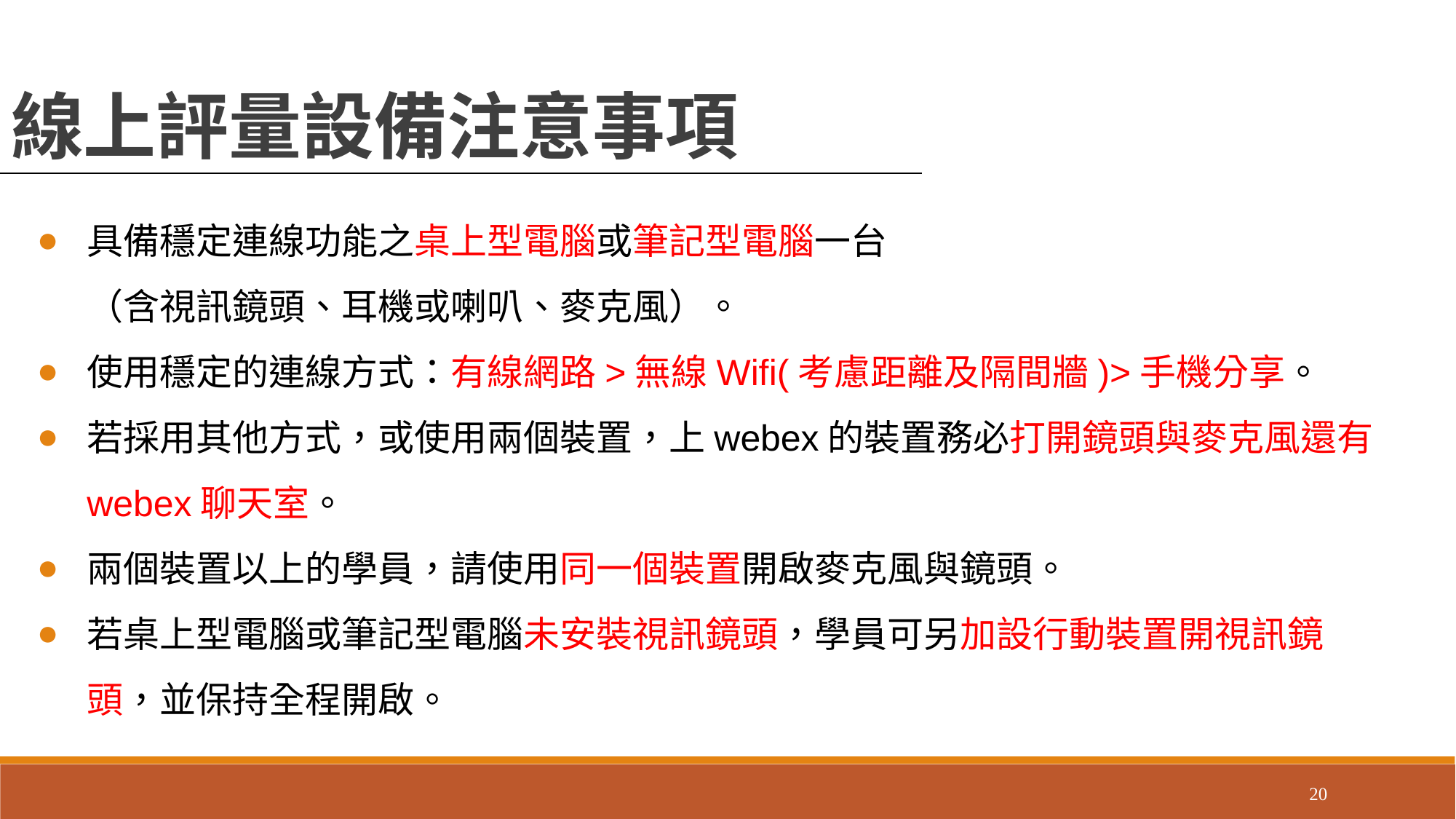

線上評量設備注意事項
具備穩定連線功能之桌上型電腦或筆記型電腦一台
（含視訊鏡頭、耳機或喇叭、麥克風）。
使用穩定的連線方式：有線網路>無線Wifi(考慮距離及隔間牆)>手機分享。
若採用其他方式，或使用兩個裝置，上webex的裝置務必打開鏡頭與麥克風還有webex聊天室。
兩個裝置以上的學員，請使用同一個裝置開啟麥克風與鏡頭。
若桌上型電腦或筆記型電腦未安裝視訊鏡頭，學員可另加設行動裝置開視訊鏡頭，並保持全程開啟。
20